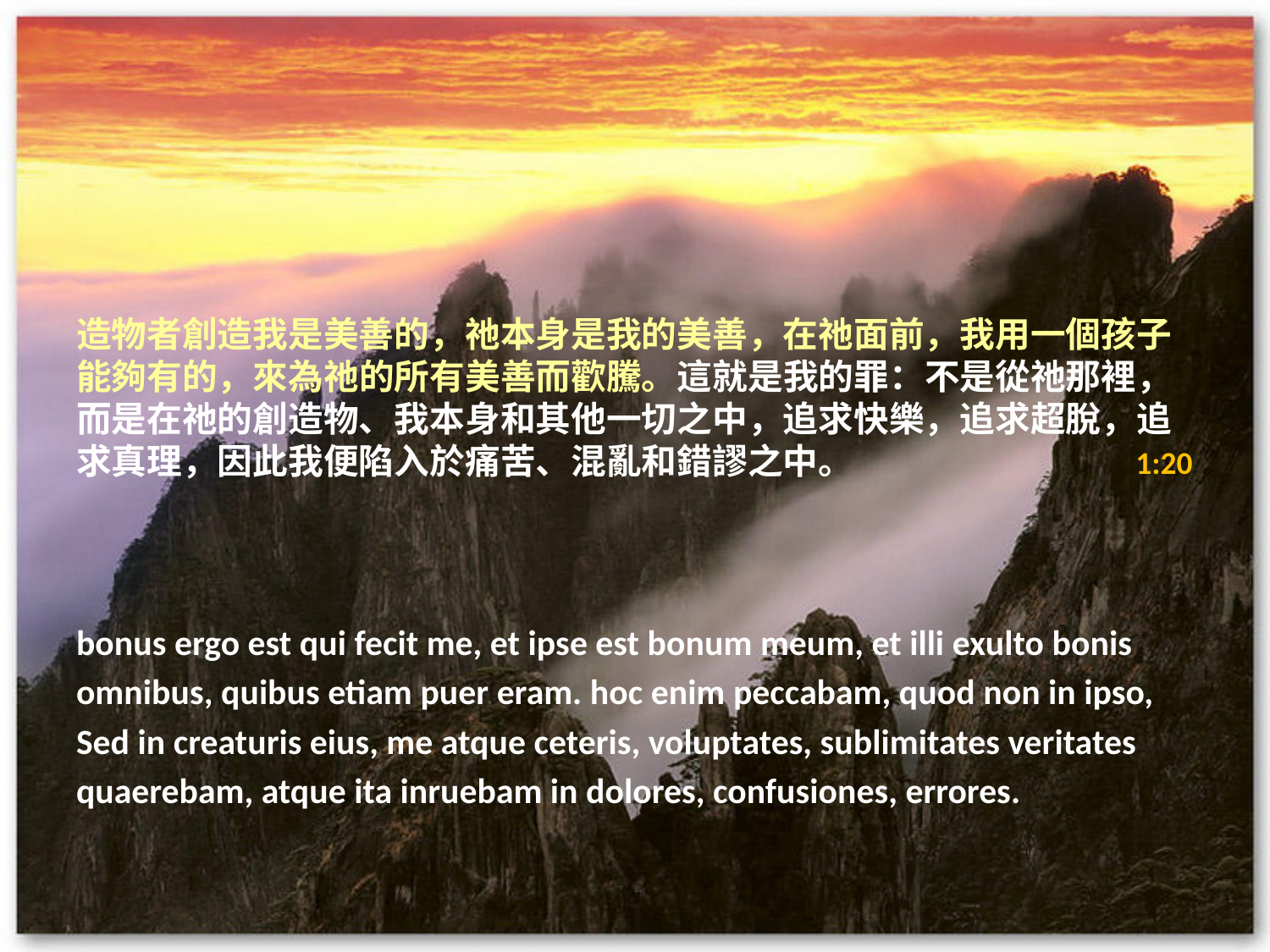

# 造物者創造我是美善的，祂本身是我的美善，在祂面前，我用一個孩子能夠有的，來為祂的所有美善而歡騰。這就是我的罪：不是從祂那裡， 而是在祂的創造物、我本身和其他一切之中，追求快樂，追求超脫，追求真理，因此我便陷入於痛苦、混亂和錯謬之中。                                  1:20
bonus ergo est qui fecit me, et ipse est bonum meum, et illi exulto bonis
omnibus, quibus etiam puer eram. hoc enim peccabam, quod non in ipso,
Sed in creaturis eius, me atque ceteris, voluptates, sublimitates veritates
quaerebam, atque ita inruebam in dolores, confusiones, errores.